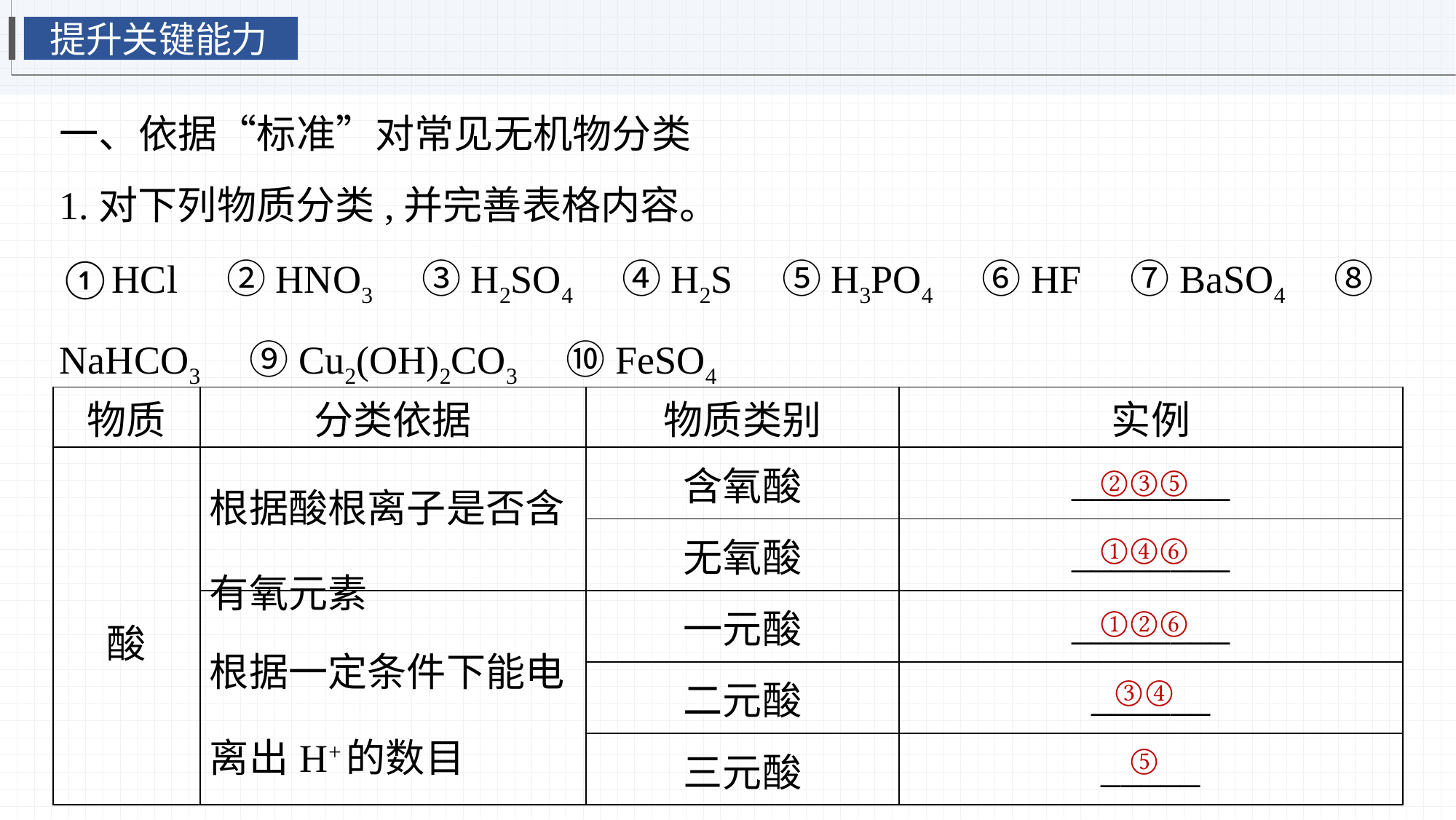

提升关键能力

一、依据“标准”对常见无机物分类
1.对下列物质分类,并完善表格内容。
①HCl　②HNO3　③H2SO4　④H2S　⑤H3PO4　⑥HF　⑦BaSO4　⑧NaHCO3　⑨Cu2(OH)2CO3　⑩FeSO4
| 物质 | 分类依据 | 物质类别 | 实例 |
| --- | --- | --- | --- |
| 酸 | 根据酸根离子是否含有氧元素 | 含氧酸 | \_\_\_\_\_\_\_\_ |
|  |  | 无氧酸 | \_\_\_\_\_\_\_\_ |
|  | 根据一定条件下能电离出H+的数目 | 一元酸 | \_\_\_\_\_\_\_\_ |
|  |  | 二元酸 | \_\_\_\_\_\_ |
|  |  | 三元酸 | \_\_\_\_\_ |
②③⑤
①④⑥
①②⑥
③④
⑤